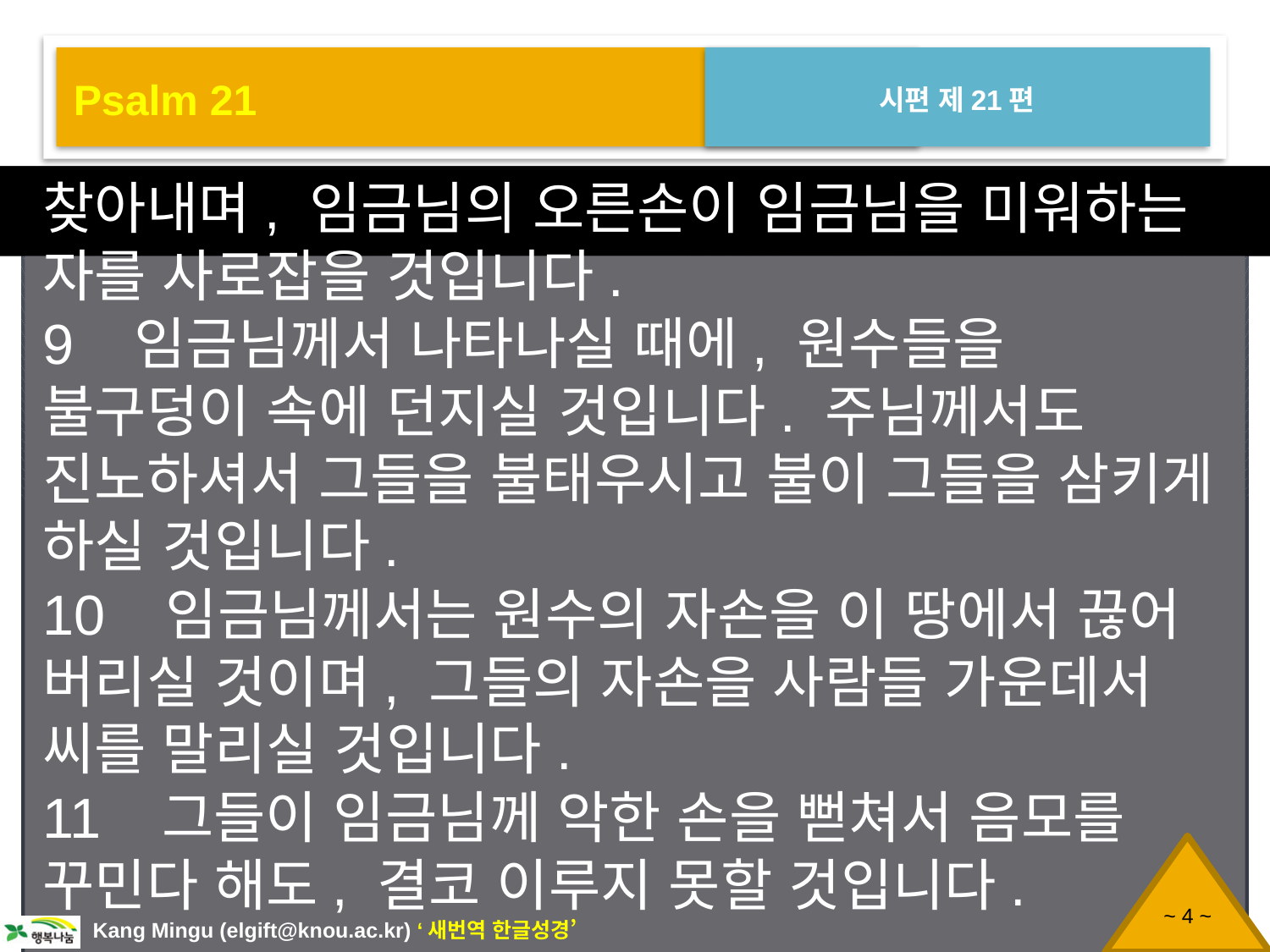

Psalm 21
시편 제21편
찾아내며, 임금님의 오른손이 임금님을 미워하는 자를 사로잡을 것입니다.
9   임금님께서 나타나실 때에, 원수들을 불구덩이 속에 던지실 것입니다. 주님께서도 진노하셔서 그들을 불태우시고 불이 그들을 삼키게 하실 것입니다.
10   임금님께서는 원수의 자손을 이 땅에서 끊어 버리실 것이며, 그들의 자손을 사람들 가운데서 씨를 말리실 것입니다.
11   그들이 임금님께 악한 손을 뻗쳐서 음모를 꾸민다 해도, 결코 이루지 못할 것입니다.